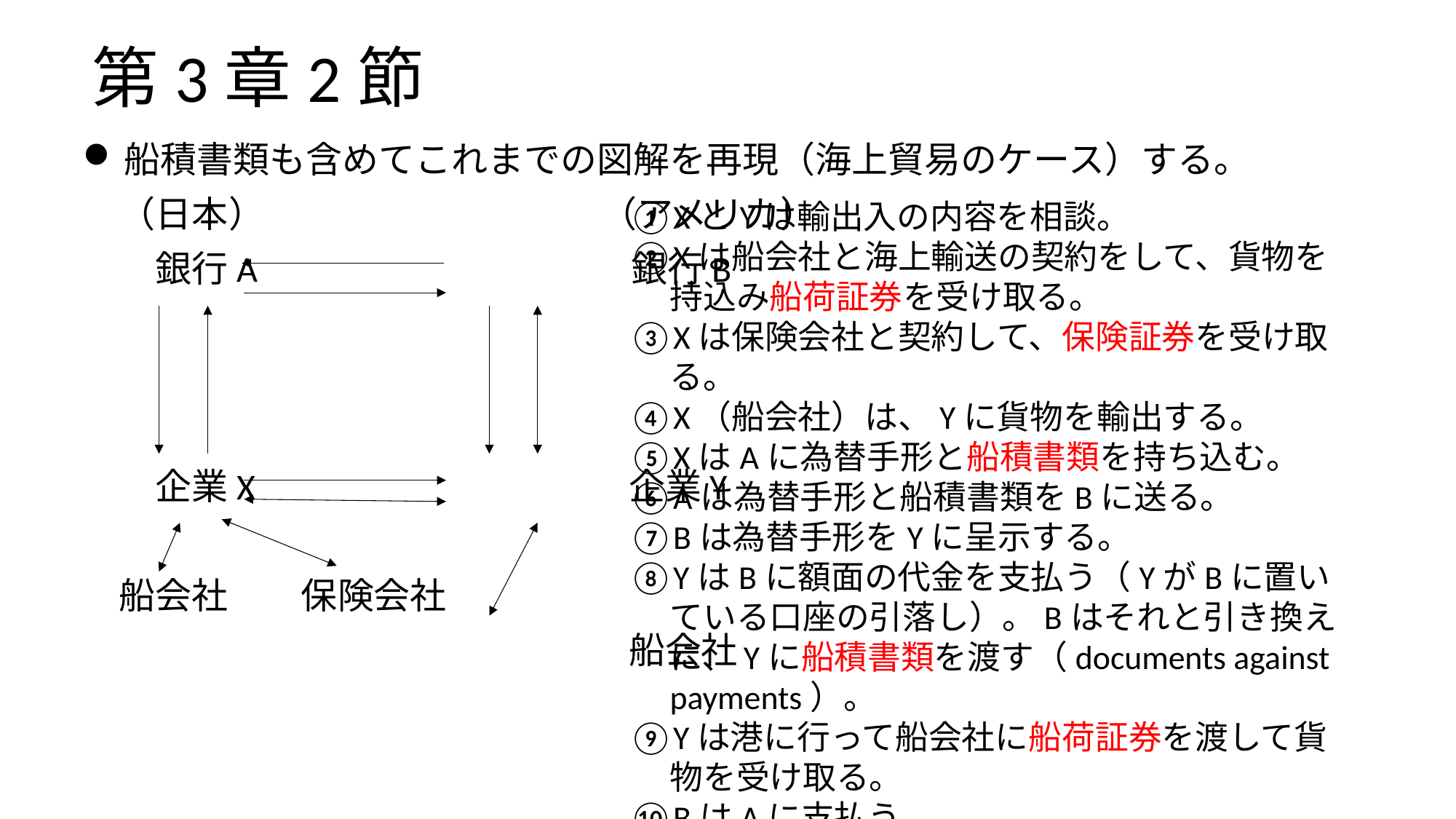

# 第3章2節
船積書類も含めてこれまでの図解を再現（海上貿易のケース）する。
　（日本）　　　　　　　　　 （アメリカ）
　　銀行A　　　　　　　　　　銀行B

　　企業X　　　　　　　　　　企業Y

　船会社　　保険会社
　　　　　　　　　　　　　　　船会社
XとYは輸出入の内容を相談。
Xは船会社と海上輸送の契約をして、貨物を持込み船荷証券を受け取る。
Xは保険会社と契約して、保険証券を受け取る。
X（船会社）は、Yに貨物を輸出する。
XはAに為替手形と船積書類を持ち込む。
Aは為替手形と船積書類をBに送る。
Bは為替手形をYに呈示する。
YはBに額面の代金を支払う（YがBに置いている口座の引落し）。Bはそれと引き換えに、Yに船積書類を渡す（documents against payments）。
Yは港に行って船会社に船荷証券を渡して貨物を受け取る。
BはAに支払う。
AはXに支払う。